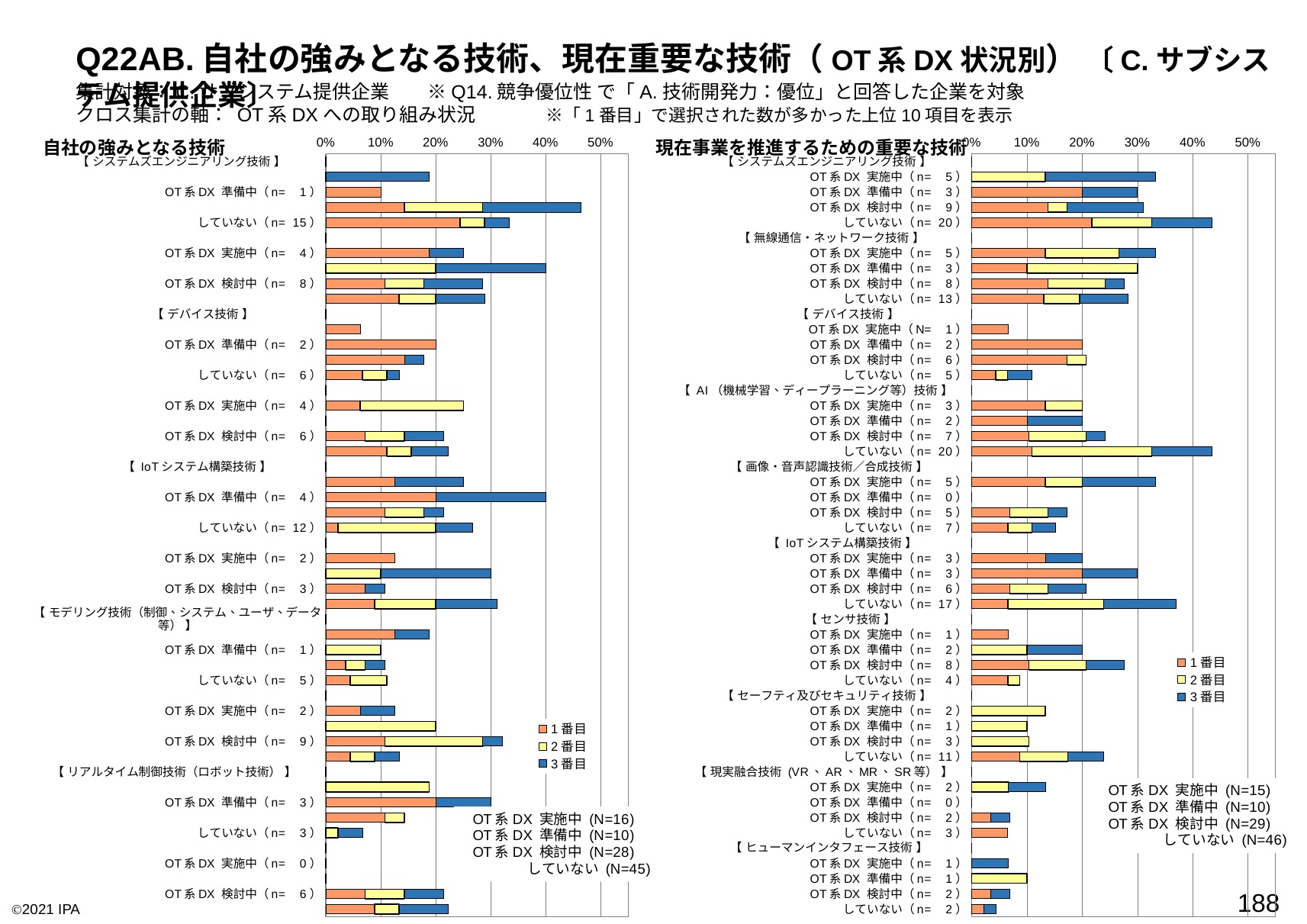

Q22AB.自社の強みとなる技術、現在重要な技術（OT系DX状況別） 〔C.サブシステム提供企業〕
集計対象：C.サブシステム提供企業　　※Q14.競争優位性 で「A.技術開発力：優位」と回答した企業を対象
クロス集計の軸： OT系DXへの取り組み状況　　　　※「1番目」で選択された数が多かった上位10項目を表示
自社の強みとなる技術
現在事業を推進するための重要な技術

### Chart:

| Category | 1番目 | 2番目 | 3番目 |
|---|---|---|---|
| 【 システムズエンジニアリング技術 】           | 0.0 | 0.0 | 0.0 |
| OT系DX 実施中（n=    3） | 0.0 | 0.0 | 0.1875 |
| OT系DX 準備中（n=    1） | 0.1 | 0.0 | 0.0 |
| OT系DX 検討中（n=  13） | 0.14285714285714285 | 0.14285714285714285 | 0.17857142857142858 |
| 　　　　していない（n=  15） | 0.24444444444444444 | 0.044444444444444446 | 0.044444444444444446 |
| 【 無線通信・ネットワーク技術 】             | 0.0 | 0.0 | 0.0 |
| OT系DX 実施中（n=    4） | 0.1875 | 0.0 | 0.0625 |
| OT系DX 準備中（n=    4） | 0.0 | 0.2 | 0.2 |
| OT系DX 検討中（n=    8） | 0.10714285714285714 | 0.07142857142857142 | 0.10714285714285714 |
| 　　　　していない（n=  13） | 0.13333333333333333 | 0.06666666666666667 | 0.08888888888888889 |
| 【 デバイス技術 】                    | 0.0 | 0.0 | 0.0 |
| OT系DX 実施中（n=    1） | 0.0625 | 0.0 | 0.0 |
| OT系DX 準備中（n=    2） | 0.2 | 0.0 | 0.0 |
| OT系DX 検討中（n=    5） | 0.14285714285714285 | 0.0 | 0.03571428571428571 |
| 　　　　していない（n=    6） | 0.06666666666666667 | 0.044444444444444446 | 0.022222222222222223 |
| 【 画像・音声認識技術／合成技術 】            | 0.0 | 0.0 | 0.0 |
| OT系DX 実施中（n=    4） | 0.0625 | 0.1875 | 0.0 |
| OT系DX 準備中（n=    0） | 0.0 | 0.0 | 0.0 |
| OT系DX 検討中（n=    6） | 0.07142857142857142 | 0.07142857142857142 | 0.07142857142857142 |
| 　　　　していない（n=  10） | 0.1111111111111111 | 0.044444444444444446 | 0.06666666666666667 |
| 【 IoTシステム構築技術 】               | 0.0 | 0.0 | 0.0 |
| OT系DX 実施中（n=    4） | 0.125 | 0.0 | 0.125 |
| OT系DX 準備中（n=    4） | 0.2 | 0.0 | 0.2 |
| OT系DX 検討中（n=    6） | 0.10714285714285714 | 0.07142857142857142 | 0.03571428571428571 |
| 　　　　していない（n=  12） | 0.022222222222222223 | 0.17777777777777778 | 0.06666666666666667 |
| 【 AI（機械学習、ディープラーニング等）技術 】     | 0.0 | 0.0 | 0.0 |
| OT系DX 実施中（n=    2） | 0.125 | 0.0 | 0.0 |
| OT系DX 準備中（n=    3） | 0.0 | 0.1 | 0.2 |
| OT系DX 検討中（n=    3） | 0.07142857142857142 | 0.0 | 0.03571428571428571 |
| 　　　　していない（n=  14） | 0.08888888888888889 | 0.1111111111111111 | 0.1111111111111111 |
| 【 モデリング技術（制御、システム、ユーザ、データ等） 】 | 0.0 | 0.0 | 0.0 |
| OT系DX 実施中（n=    3） | 0.125 | 0.0 | 0.0625 |
| OT系DX 準備中（n=    1） | 0.0 | 0.1 | 0.0 |
| OT系DX 検討中（n=    3） | 0.03571428571428571 | 0.03571428571428571 | 0.03571428571428571 |
| 　　　　していない（n=    5） | 0.044444444444444446 | 0.06666666666666667 | 0.0 |
| 【 センサ技術 】                     | 0.0 | 0.0 | 0.0 |
| OT系DX 実施中（n=    2） | 0.0625 | 0.0 | 0.0625 |
| OT系DX 準備中（n=    2） | 0.0 | 0.2 | 0.0 |
| OT系DX 検討中（n=    9） | 0.10714285714285714 | 0.17857142857142858 | 0.03571428571428571 |
| 　　　　していない（n=    6） | 0.044444444444444446 | 0.044444444444444446 | 0.044444444444444446 |
| 【 リアルタイム制御技術（ロボット技術） 】        | 0.0 | 0.0 | 0.0 |
| OT系DX 実施中（n=    3） | 0.0 | 0.1875 | 0.0 |
| OT系DX 準備中（n=    3） | 0.2 | 0.0 | 0.1 |
| OT系DX 検討中（n=    4） | 0.10714285714285714 | 0.03571428571428571 | 0.0 |
| 　　　　していない（n=    3） | 0.0 | 0.022222222222222223 | 0.044444444444444446 |
| 【 アジャイル開発技術 】                 | 0.0 | 0.0 | 0.0 |
| OT系DX 実施中（n=    0） | 0.0 | 0.0 | 0.0 |
| OT系DX 準備中（n=    0） | 0.0 | 0.0 | 0.0 |
| OT系DX 検討中（n=    6） | 0.07142857142857142 | 0.07142857142857142 | 0.07142857142857142 |
| 　　　　していない（n=  10） | 0.08888888888888889 | 0.044444444444444446 | 0.08888888888888889 |

### Chart:

| Category | 1番目 | 2番目 | 3番目 |
|---|---|---|---|
| 【 システムズエンジニアリング技術 】           | 0.0 | 0.0 | 0.0 |
| OT系DX 実施中（n=    5） | 0.0 | 0.13333333333333333 | 0.2 |
| OT系DX 準備中（n=    3） | 0.2 | 0.0 | 0.1 |
| OT系DX 検討中（n=    9） | 0.13793103448275862 | 0.034482758620689655 | 0.13793103448275862 |
| 　　　　していない（n=  20） | 0.21739130434782608 | 0.10869565217391304 | 0.10869565217391304 |
| 【 無線通信・ネットワーク技術 】             | 0.0 | 0.0 | 0.0 |
| OT系DX 実施中（n=    5） | 0.13333333333333333 | 0.13333333333333333 | 0.06666666666666667 |
| OT系DX 準備中（n=    3） | 0.1 | 0.2 | 0.0 |
| OT系DX 検討中（n=    8） | 0.13793103448275862 | 0.10344827586206896 | 0.034482758620689655 |
| 　　　　していない（n=  13） | 0.13043478260869565 | 0.06521739130434782 | 0.08695652173913043 |
| 【 デバイス技術 】                    | 0.0 | 0.0 | 0.0 |
| OT系DX 実施中（N=    1） | 0.06666666666666667 | 0.0 | 0.0 |
| OT系DX 準備中（n=    2） | 0.2 | 0.0 | 0.0 |
| OT系DX 検討中（n=    6） | 0.1724137931034483 | 0.034482758620689655 | 0.0 |
| 　　　　していない（n=    5） | 0.043478260869565216 | 0.021739130434782608 | 0.043478260869565216 |
| 【 AI（機械学習、ディープラーニング等）技術 】     | 0.0 | 0.0 | 0.0 |
| OT系DX 実施中（n=    3） | 0.13333333333333333 | 0.06666666666666667 | 0.0 |
| OT系DX 準備中（n=    2） | 0.1 | 0.0 | 0.1 |
| OT系DX 検討中（n=    7） | 0.10344827586206896 | 0.10344827586206896 | 0.034482758620689655 |
| 　　　　していない（n=  20） | 0.10869565217391304 | 0.21739130434782608 | 0.10869565217391304 |
| 【 画像・音声認識技術／合成技術 】            | 0.0 | 0.0 | 0.0 |
| OT系DX 実施中（n=    5） | 0.13333333333333333 | 0.06666666666666667 | 0.13333333333333333 |
| OT系DX 準備中（n=    0） | 0.0 | 0.0 | 0.0 |
| OT系DX 検討中（n=    5） | 0.06896551724137931 | 0.06896551724137931 | 0.034482758620689655 |
| 　　　　していない（n=    7） | 0.06521739130434782 | 0.043478260869565216 | 0.043478260869565216 |
| 【 IoTシステム構築技術 】               | 0.0 | 0.0 | 0.0 |
| OT系DX 実施中（n=    3） | 0.13333333333333333 | 0.0 | 0.06666666666666667 |
| OT系DX 準備中（n=    3） | 0.2 | 0.0 | 0.1 |
| OT系DX 検討中（n=    6） | 0.06896551724137931 | 0.06896551724137931 | 0.06896551724137931 |
| 　　　　していない（n=  17） | 0.06521739130434782 | 0.17391304347826086 | 0.13043478260869565 |
| 【 センサ技術 】                     | 0.0 | 0.0 | 0.0 |
| OT系DX 実施中（n=    1） | 0.06666666666666667 | 0.0 | 0.0 |
| OT系DX 準備中（n=    2） | 0.0 | 0.1 | 0.1 |
| OT系DX 検討中（n=    8） | 0.10344827586206896 | 0.10344827586206896 | 0.06896551724137931 |
| 　　　　していない（n=    4） | 0.06521739130434782 | 0.021739130434782608 | 0.0 |
| 【 セーフティ及びセキュリティ技術 】           | 0.0 | 0.0 | 0.0 |
| OT系DX 実施中（n=    2） | 0.0 | 0.13333333333333333 | 0.0 |
| OT系DX 準備中（n=    1） | 0.0 | 0.1 | 0.0 |
| OT系DX 検討中（n=    3） | 0.0 | 0.10344827586206896 | 0.0 |
| 　　　　していない（n=  11） | 0.08695652173913043 | 0.08695652173913043 | 0.06521739130434782 |
| 【 現実融合技術 (VR、AR、MR、SR等） 】     | 0.0 | 0.0 | 0.0 |
| OT系DX 実施中（n=    2） | 0.0 | 0.06666666666666667 | 0.06666666666666667 |
| OT系DX 準備中（n=    0） | 0.0 | 0.0 | 0.0 |
| OT系DX 検討中（n=    2） | 0.034482758620689655 | 0.0 | 0.034482758620689655 |
| 　　　　していない（n=    3） | 0.06521739130434782 | 0.0 | 0.0 |
| 【 ヒューマンインタフェース技術 】            | 0.0 | 0.0 | 0.0 |
| OT系DX 実施中（n=    1） | 0.0 | 0.0 | 0.06666666666666667 |
| OT系DX 準備中（n=    1） | 0.0 | 0.1 | 0.0 |
| OT系DX 検討中（n=    2） | 0.034482758620689655 | 0.0 | 0.034482758620689655 |
| 　　　　していない（n=    2） | 0.021739130434782608 | 0.0 | 0.021739130434782608 |